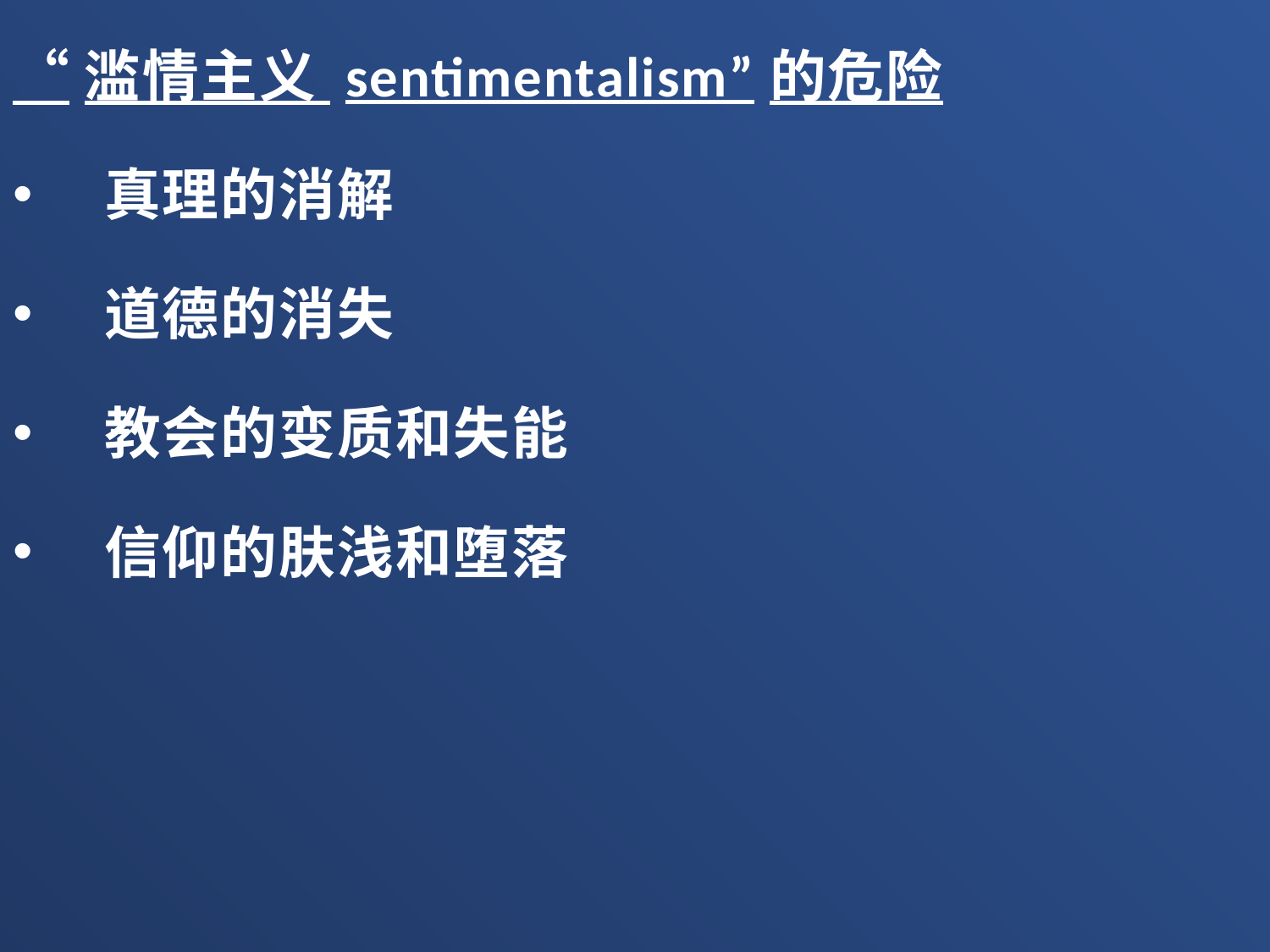

“滥情主义 sentimentalism”的危险
 真理的消解
 道德的消失
 教会的变质和失能
 信仰的肤浅和堕落